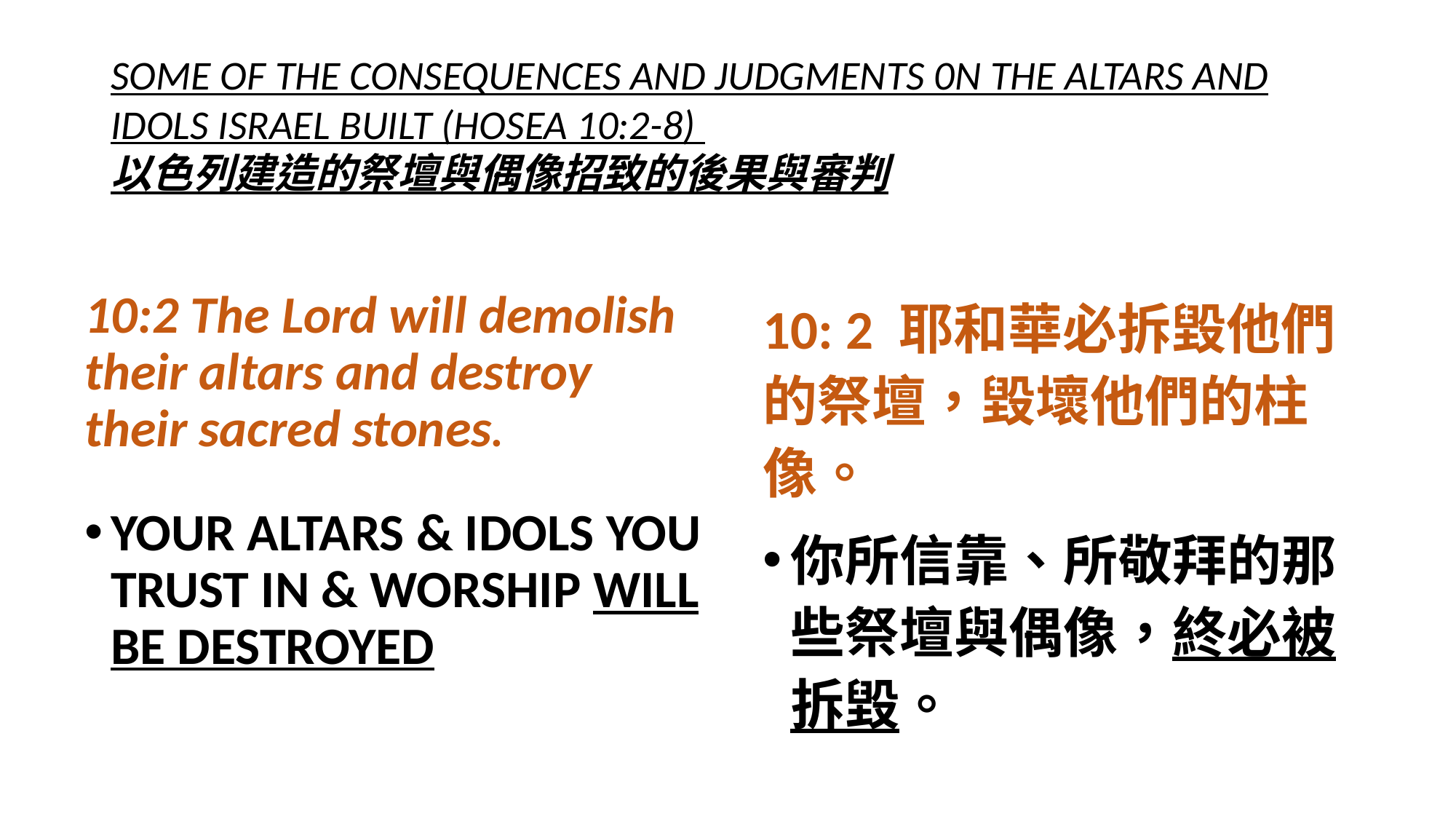

# SOME OF THE CONSEQUENCES AND JUDGMENTS 0N THE ALTARS AND IDOLS ISRAEL BUILT (HOSEA 10:2-8) 以色列建造的祭壇與偶像招致的後果與審判
10:2 The Lord will demolish their altars and destroy their sacred stones.

YOUR ALTARS & IDOLS YOU TRUST IN & WORSHIP WILL BE DESTROYED

10: 2 耶和華必拆毀他們的祭壇，毀壞他們的柱像。
你所信靠、所敬拜的那些祭壇與偶像，終必被拆毀。